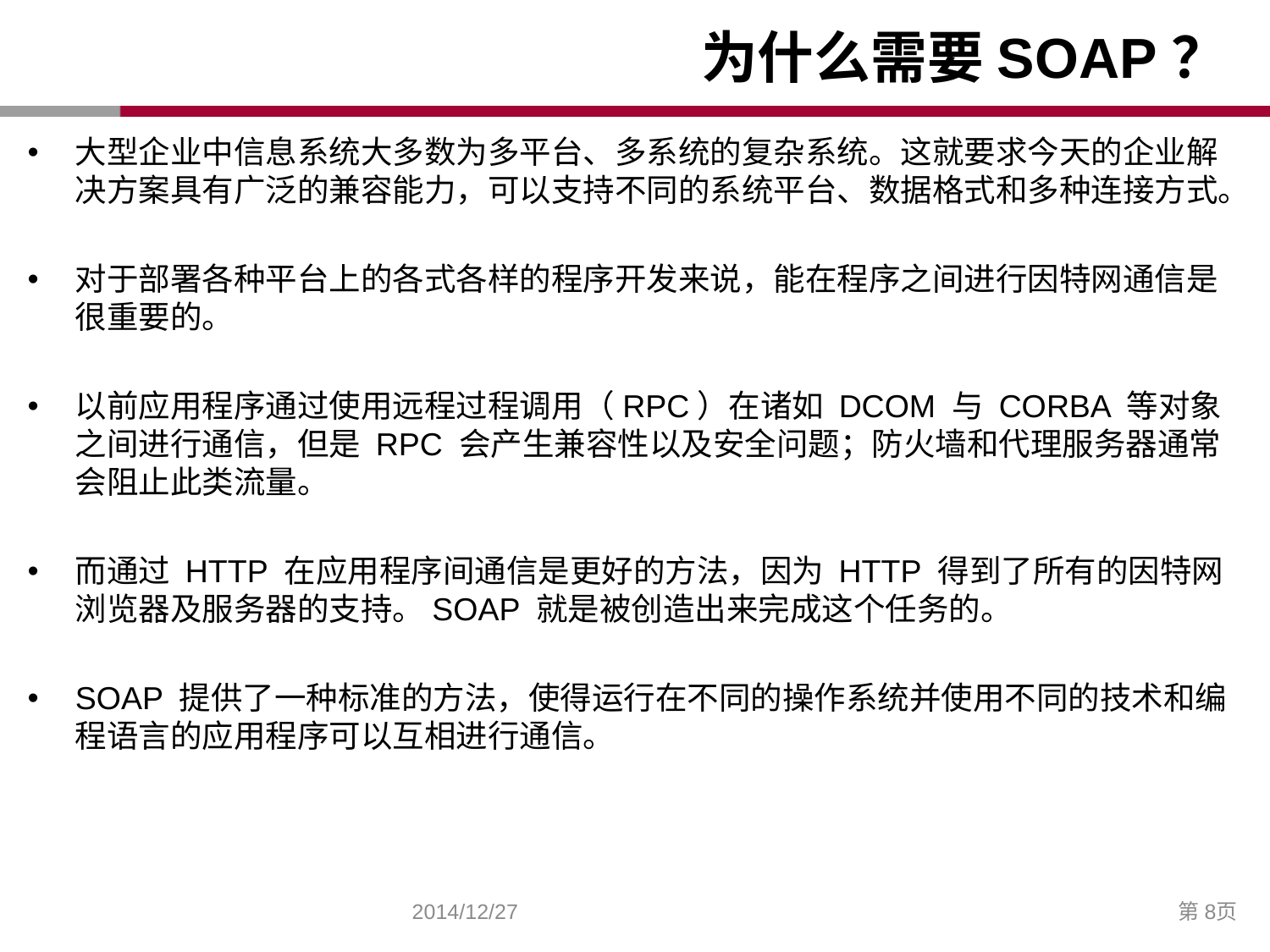

# 为什么需要SOAP？
大型企业中信息系统大多数为多平台、多系统的复杂系统。这就要求今天的企业解决方案具有广泛的兼容能力，可以支持不同的系统平台、数据格式和多种连接方式。

对于部署各种平台上的各式各样的程序开发来说，能在程序之间进行因特网通信是很重要的。

以前应用程序通过使用远程过程调用（RPC）在诸如 DCOM 与 CORBA 等对象之间进行通信，但是 RPC 会产生兼容性以及安全问题；防火墙和代理服务器通常会阻止此类流量。

而通过 HTTP 在应用程序间通信是更好的方法，因为 HTTP 得到了所有的因特网浏览器及服务器的支持。SOAP 就是被创造出来完成这个任务的。

SOAP 提供了一种标准的方法，使得运行在不同的操作系统并使用不同的技术和编程语言的应用程序可以互相进行通信。
2014/12/27
第8页